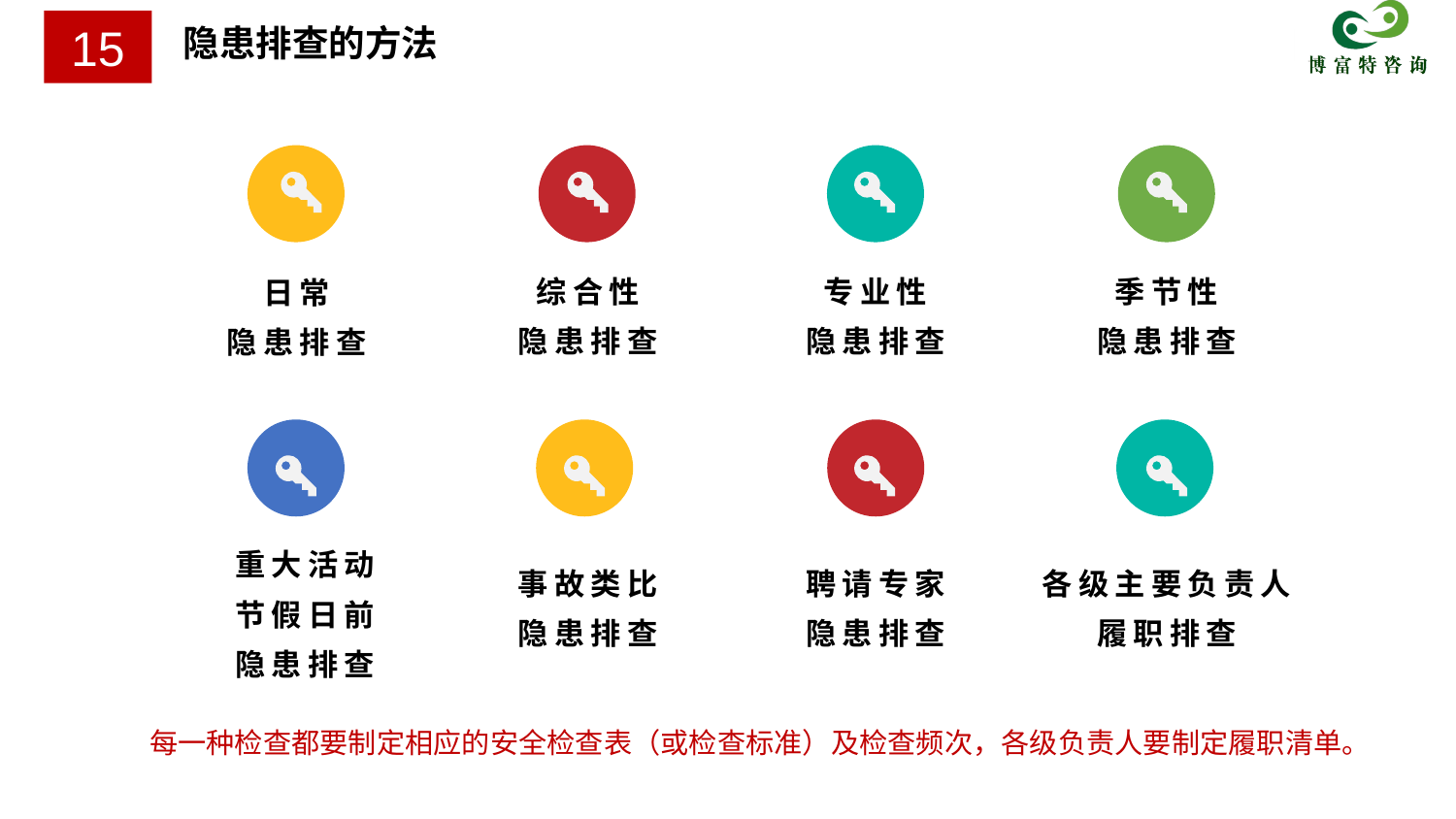

隐患排查的方法
15

综合性
隐患排查
专业性
隐患排查
季节性
隐患排查
日常
隐患排查

事故类比
隐患排查
聘请专家
隐患排查
各级主要负责人
履职排查
重大活动
节假日前
隐患排查
每一种检查都要制定相应的安全检查表（或检查标准）及检查频次，各级负责人要制定履职清单。